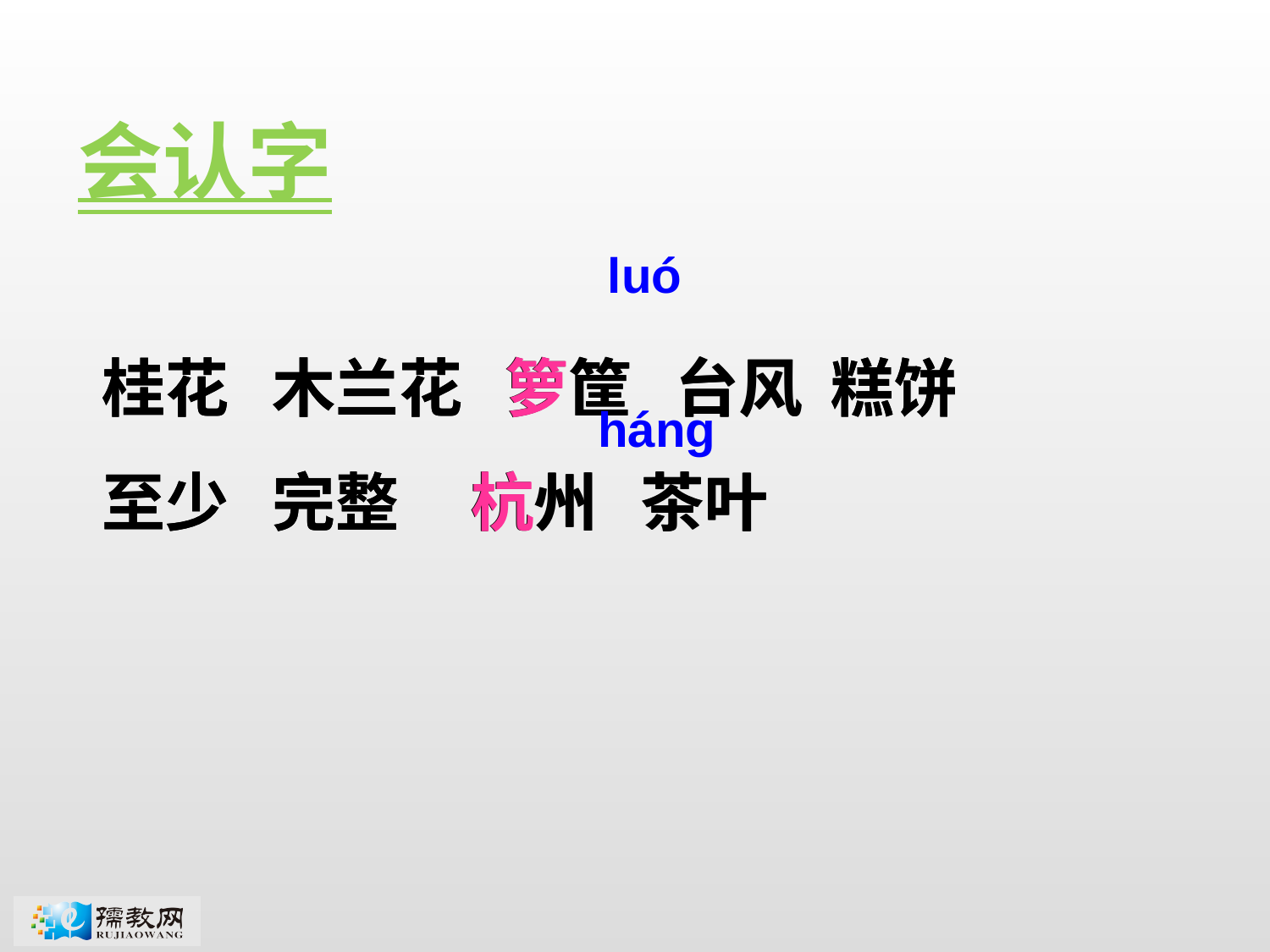

会认字
luó
桂花   木兰花   箩筐   台风  糕饼
至少   完整     杭州   茶叶
桂花   木兰花   箩筐   台风  糕饼
至少   完整     杭州   茶叶
hánɡ